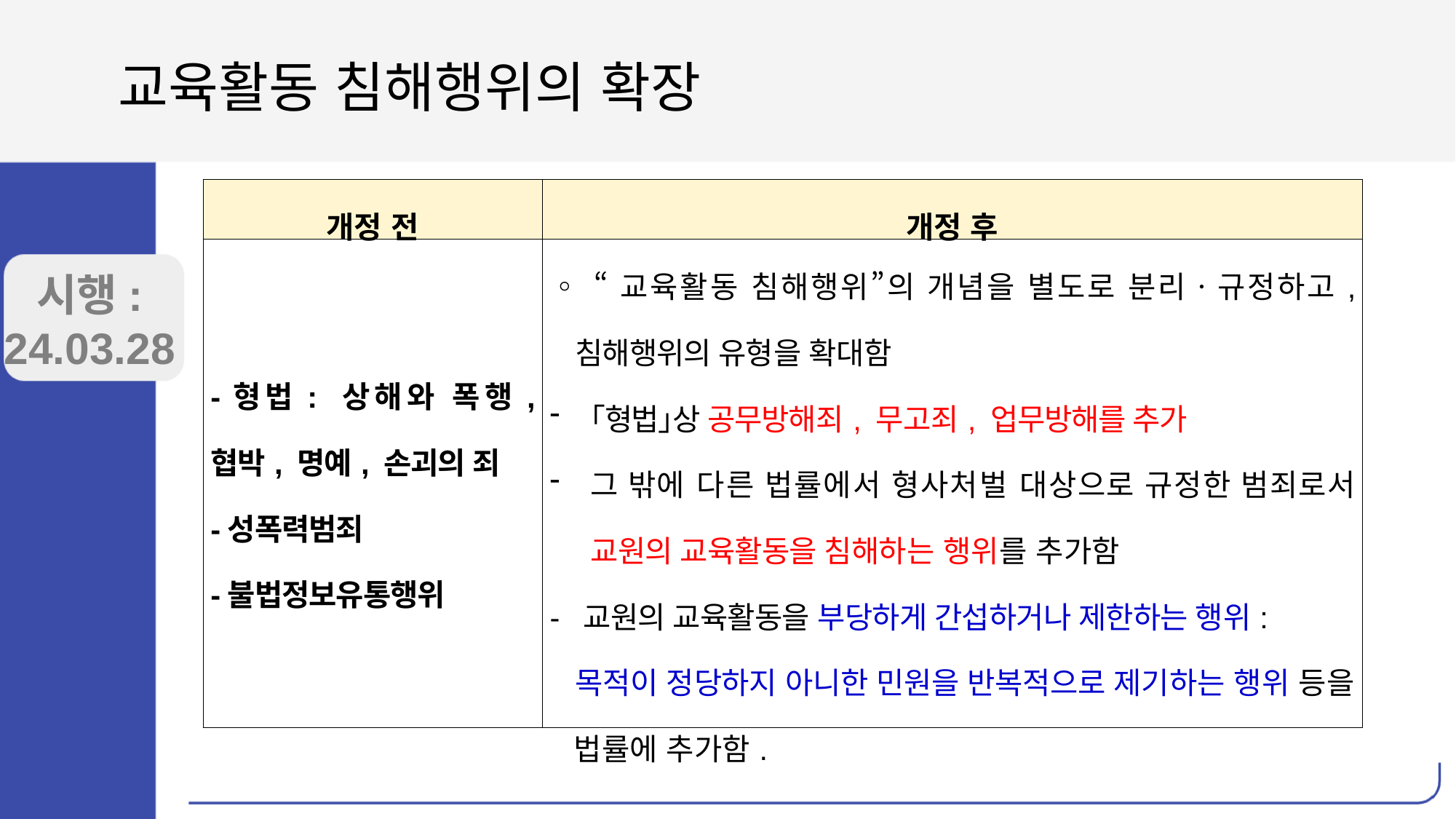

# 교육활동 침해행위의 확장
| 개정 전 | 개정 후 |
| --- | --- |
| -형법: 상해와 폭행, 협박, 명예, 손괴의 죄 -성폭력범죄 -불법정보유통행위 | ◦ “교육활동 침해행위”의 개념을 별도로 분리ㆍ규정하고, 침해행위의 유형을 확대함 ｢형법｣상 공무방해죄, 무고죄, 업무방해를 추가 그 밖에 다른 법률에서 형사처벌 대상으로 규정한 범죄로서 교원의 교육활동을 침해하는 행위를 추가함 - 교원의 교육활동을 부당하게 간섭하거나 제한하는 행위: 목적이 정당하지 아니한 민원을 반복적으로 제기하는 행위 등을 법률에 추가함. |
시행:
24.03.28